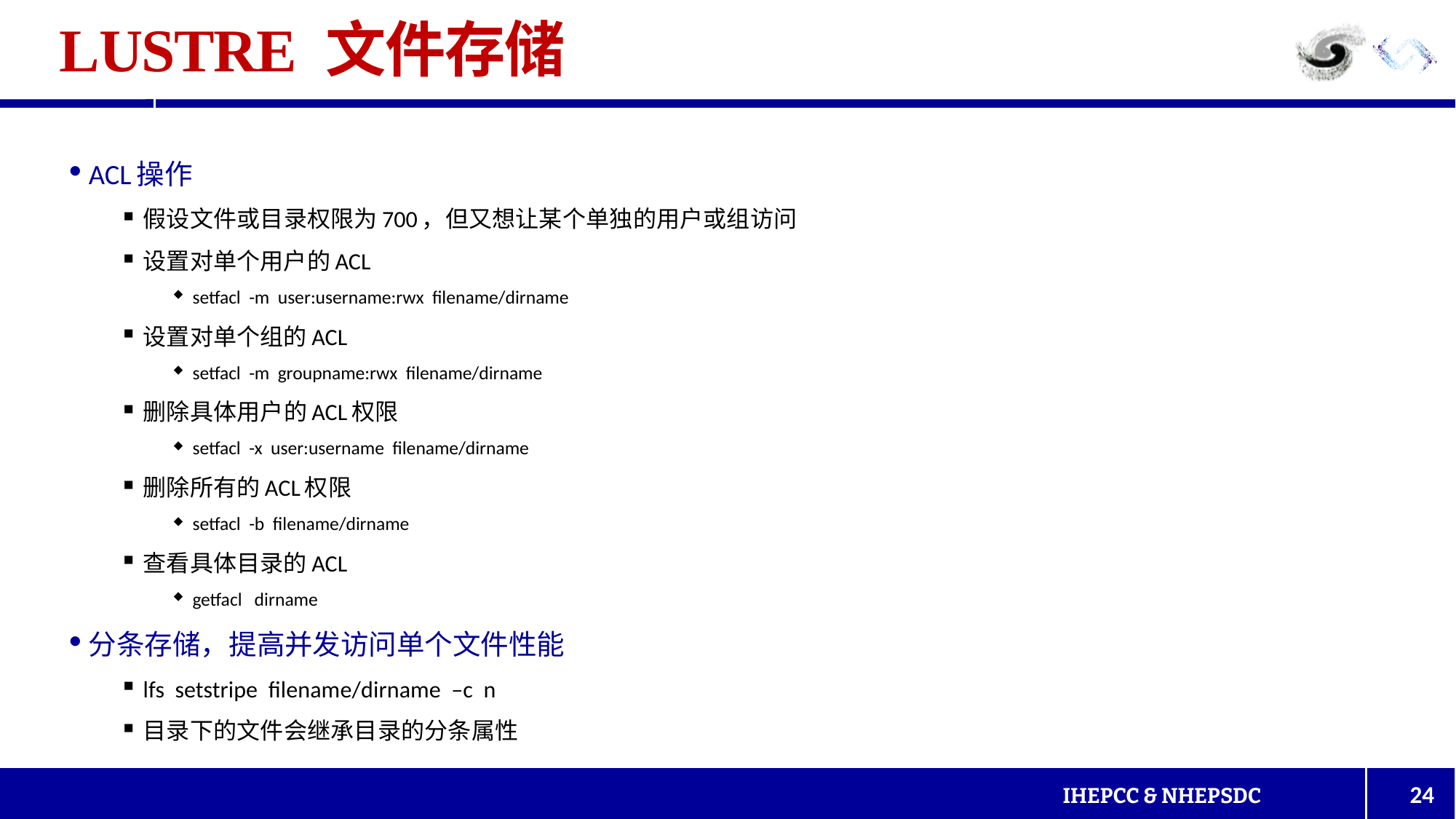

# LUSTRE 文件存储
ACL操作
假设文件或目录权限为700，但又想让某个单独的用户或组访问
设置对单个用户的ACL
setfacl  -m  user:username:rwx  filename/dirname
设置对单个组的ACL
setfacl  -m  groupname:rwx  filename/dirname
删除具体用户的ACL权限
setfacl  -x  user:username  filename/dirname
删除所有的ACL权限
setfacl  -b  filename/dirname
查看具体目录的ACL
getfacl   dirname
分条存储，提高并发访问单个文件性能
lfs  setstripe  filename/dirname  –c  n
目录下的文件会继承目录的分条属性